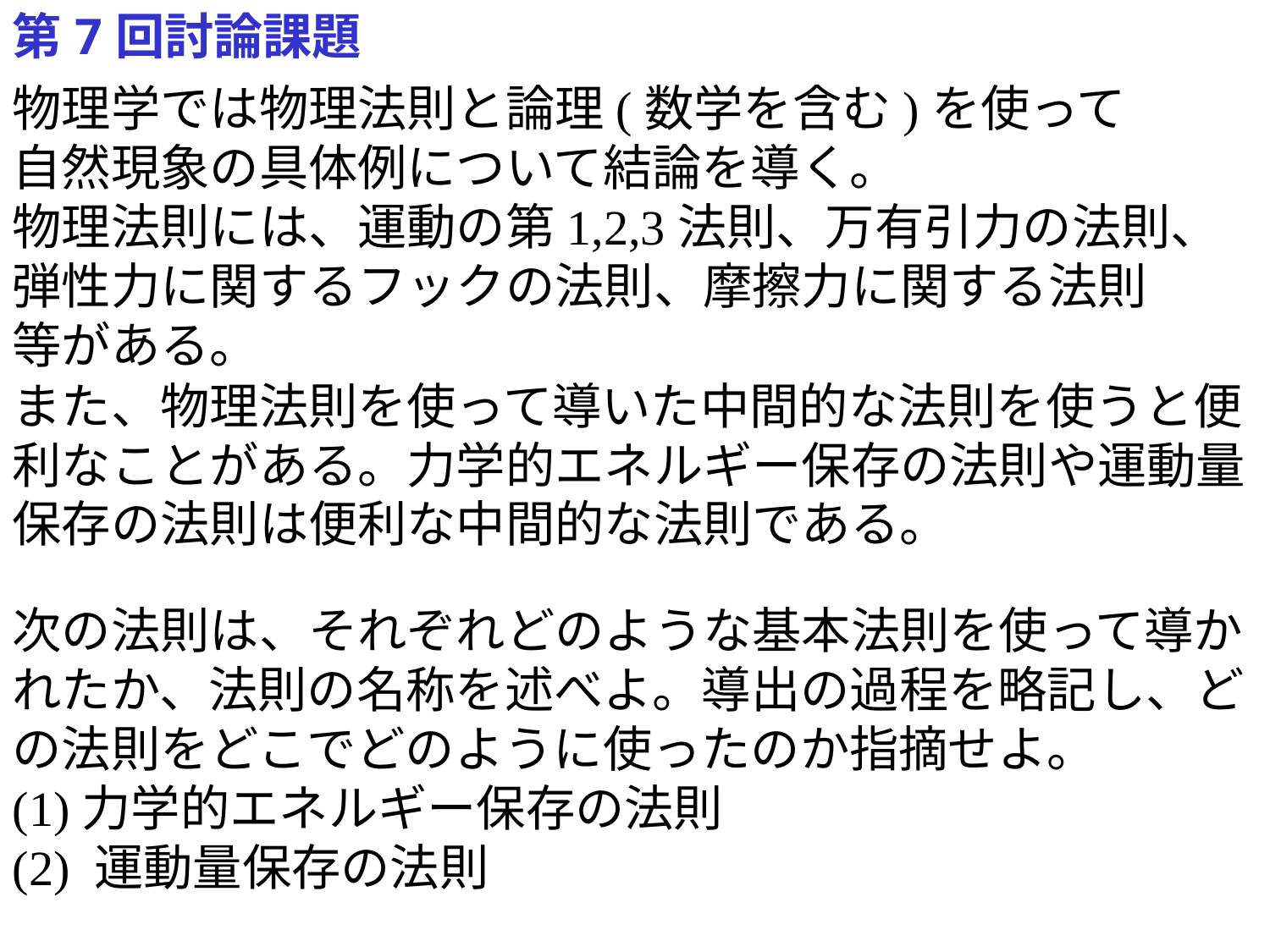

第7回討論課題
物理学では物理法則と論理(数学を含む)を使って
自然現象の具体例について結論を導く。
物理法則には、運動の第1,2,3法則、万有引力の法則、
弾性力に関するフックの法則、摩擦力に関する法則
等がある。
また、物理法則を使って導いた中間的な法則を使うと便利なことがある。力学的エネルギー保存の法則や運動量保存の法則は便利な中間的な法則である。
次の法則は、それぞれどのような基本法則を使って導かれたか、法則の名称を述べよ。導出の過程を略記し、どの法則をどこでどのように使ったのか指摘せよ。
(1)力学的エネルギー保存の法則
(2) 運動量保存の法則